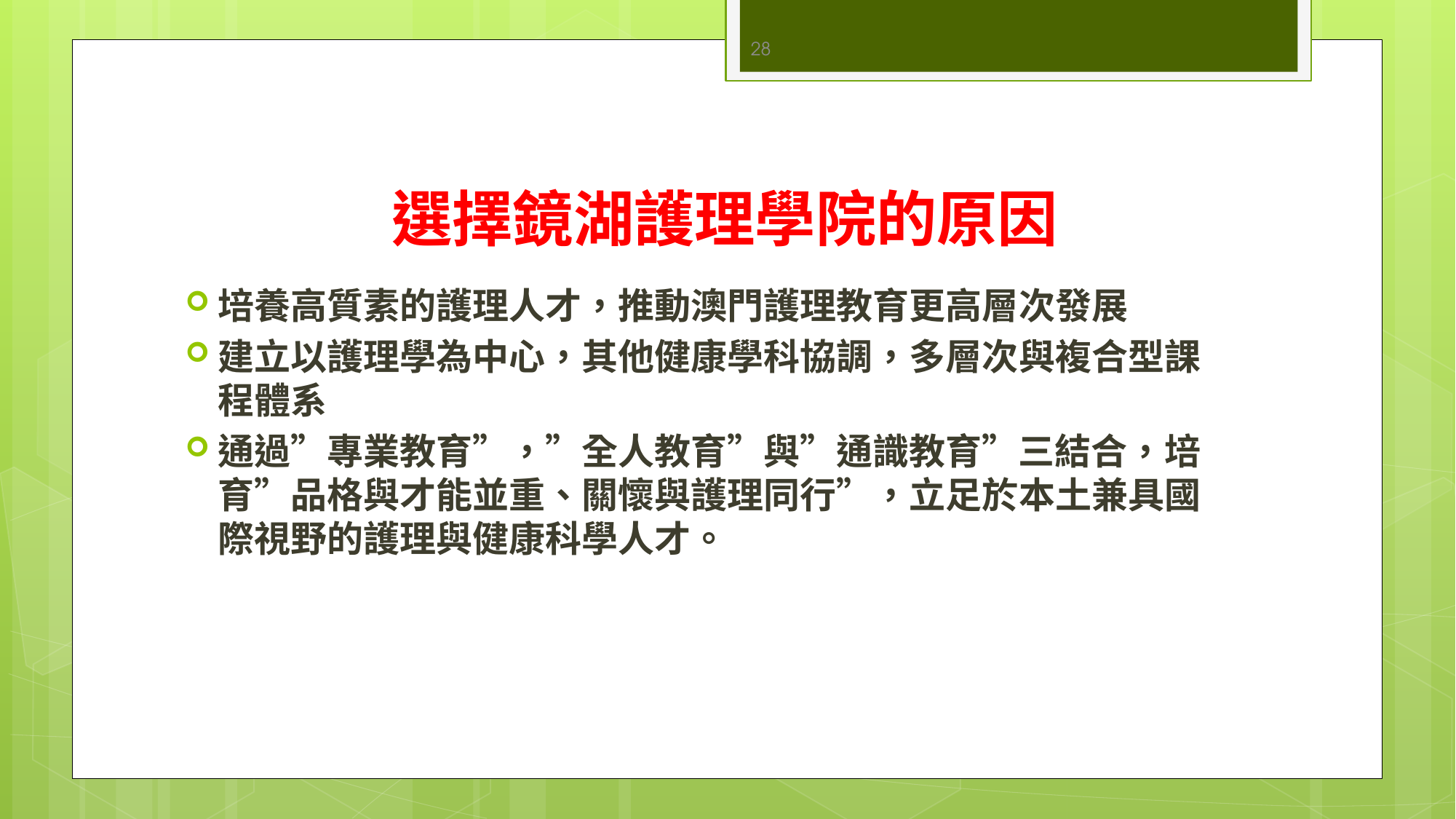

28
# 選擇鏡湖護理學院的原因
培養高質素的護理人才，推動澳門護理教育更高層次發展
建立以護理學為中心，其他健康學科協調，多層次與複合型課程體系
通過”專業教育”，”全人教育”與”通識教育”三結合，培育”品格與才能並重、關懷與護理同行”，立足於本土兼具國際視野的護理與健康科學人才。